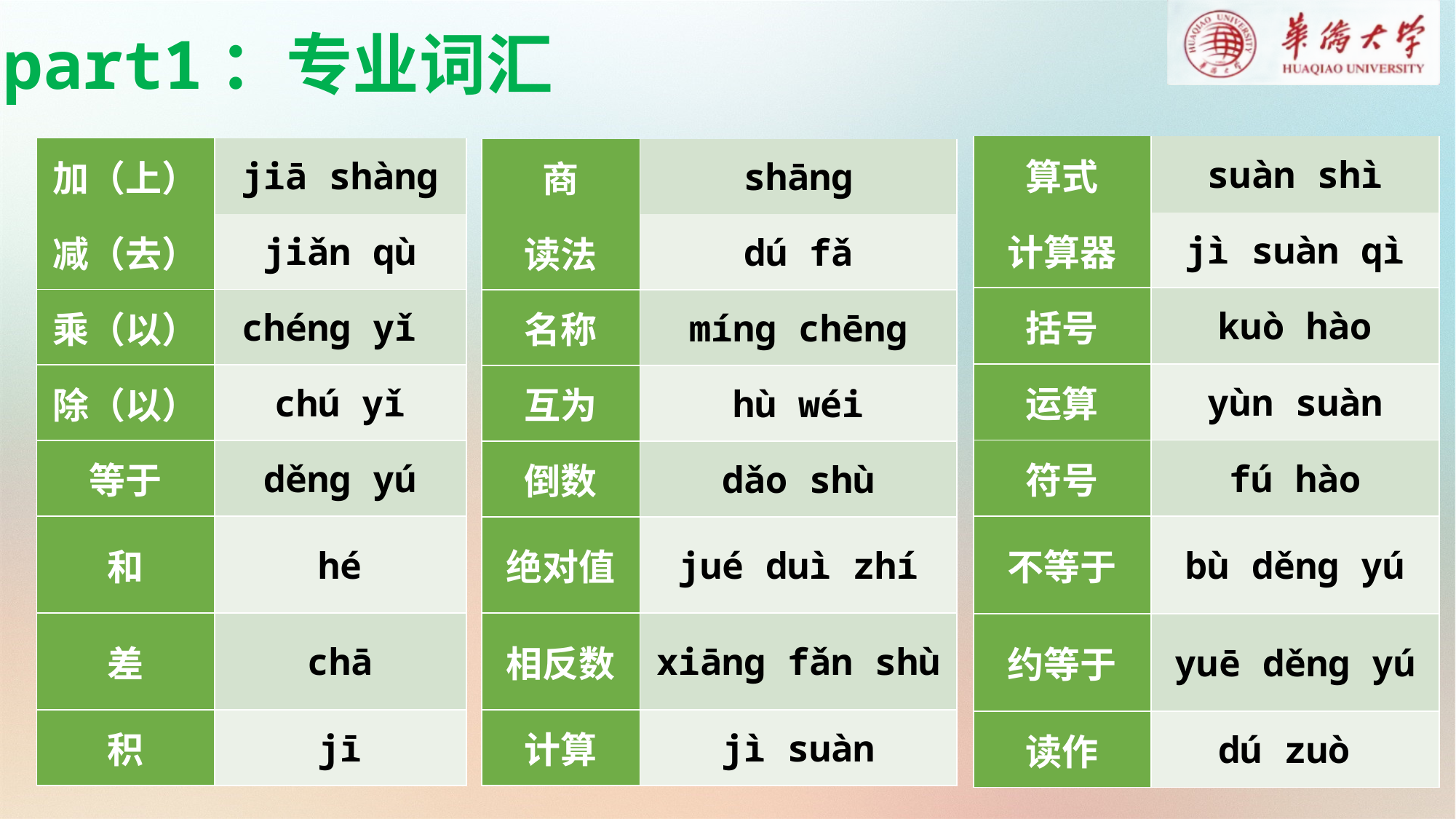

part1：专业词汇
|  |  |
| --- | --- |
| 商 | shānɡ |
| 读法 | dú fǎ |
| 名称 | mínɡ chēnɡ |
| 互为 | hù wéi |
| 倒数 | dǎo shù |
| 绝对值 | jué duì zhí |
| 相反数 | xiānɡ fǎn shù |
| 计算 | jì suàn |
|  |  |
| --- | --- |
| 算式 | suàn shì |
| 计算器 | jì suàn qì |
| 括号 | kuò hào |
| 运算 | yùn suàn |
| 符号 | fú hào |
| 不等于 | bù děnɡ yú |
| 约等于 | yuē děnɡ yú |
| 读作 | dú zuò |
|  |  |
| --- | --- |
| 加（上） | jiā shànɡ |
| 减（去） | jiǎn qù |
| 乘（以） | chénɡ yǐ |
| 除（以） | chú yǐ |
| 等于 | děnɡ yú |
| 和 | hé |
| 差 | chā |
| 积 | jī |